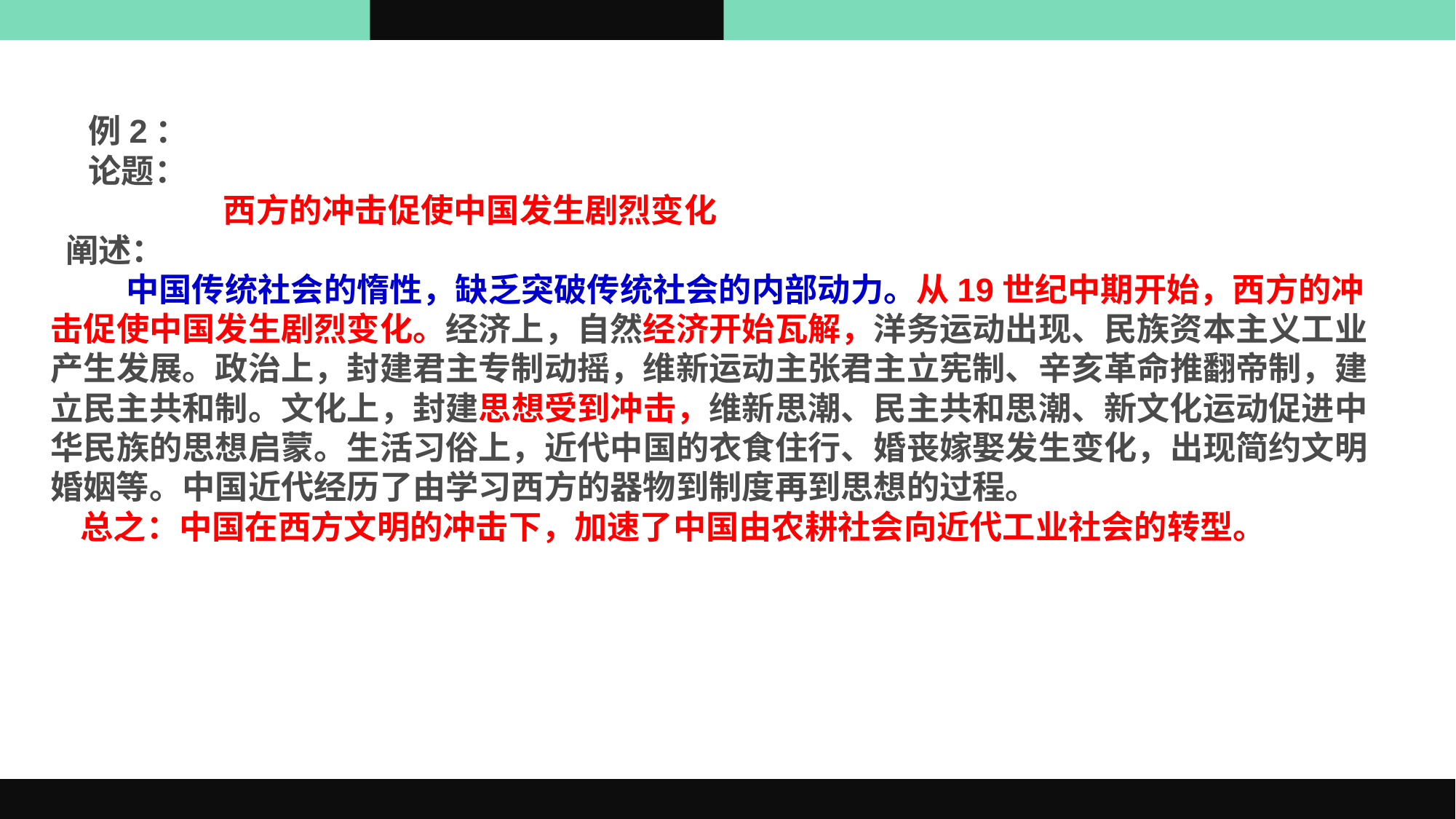

例2：
论题：
                 西方的冲击促使中国发生剧烈变化
  阐述：
    中国传统社会的惰性，缺乏突破传统社会的内部动力。从19世纪中期开始，西方的冲击促使中国发生剧烈变化。经济上，自然经济开始瓦解，洋务运动出现、民族资本主义工业产生发展。政治上，封建君主专制动摇，维新运动主张君主立宪制、辛亥革命推翻帝制，建立民主共和制。文化上，封建思想受到冲击，维新思潮、民主共和思潮、新文化运动促进中华民族的思想启蒙。生活习俗上，近代中国的衣食住行、婚丧嫁娶发生变化，出现简约文明婚姻等。中国近代经历了由学习西方的器物到制度再到思想的过程。
    总之：中国在西方文明的冲击下，加速了中国由农耕社会向近代工业社会的转型。